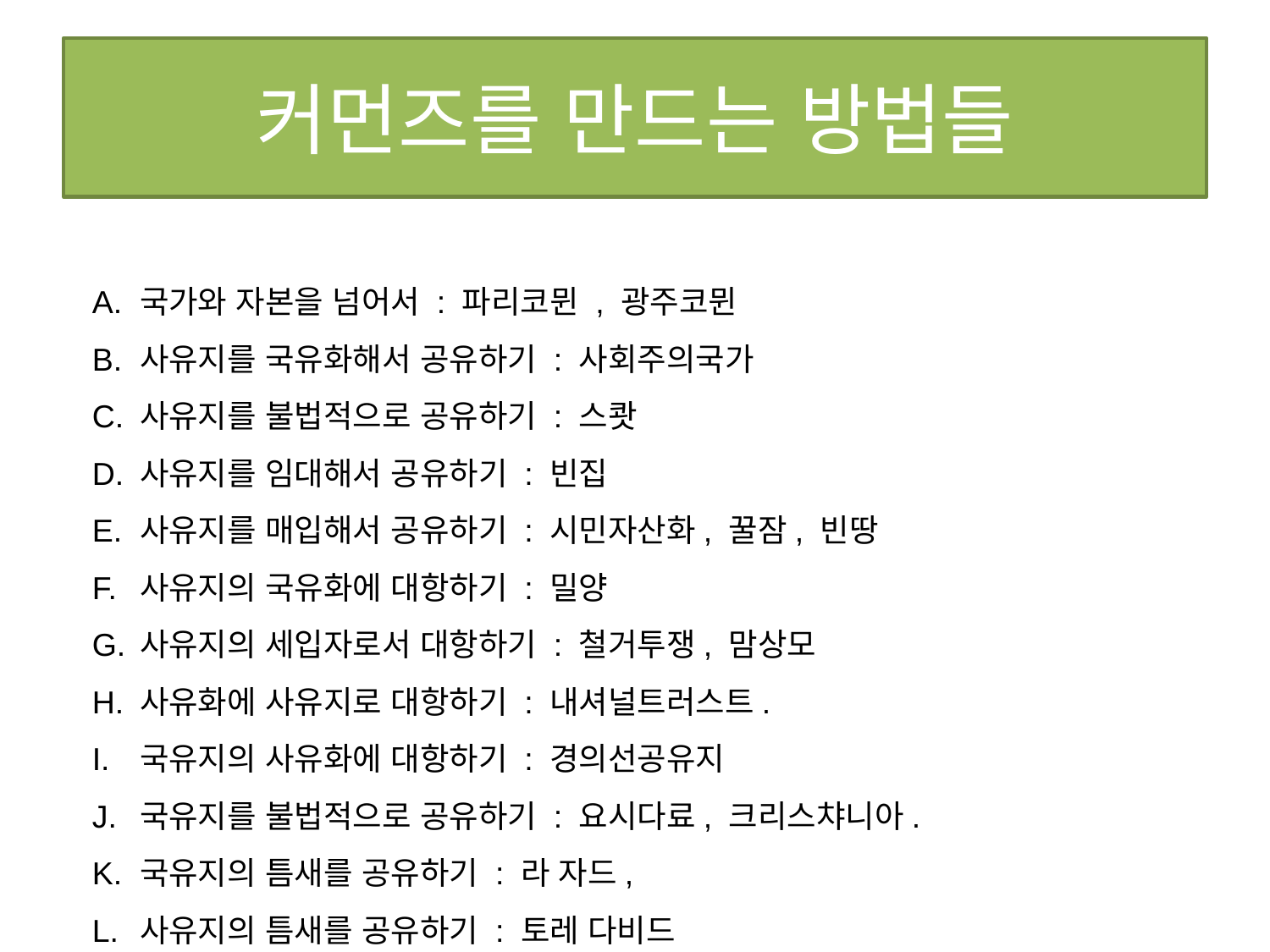

# 커먼즈를 만드는 방법들
국가와 자본을 넘어서 : 파리코뮌 , 광주코뮌
사유지를 국유화해서 공유하기 : 사회주의국가
사유지를 불법적으로 공유하기 : 스쾃
사유지를 임대해서 공유하기 : 빈집
사유지를 매입해서 공유하기 : 시민자산화, 꿀잠, 빈땅
사유지의 국유화에 대항하기 : 밀양
사유지의 세입자로서 대항하기 : 철거투쟁, 맘상모
사유화에 사유지로 대항하기 : 내셔널트러스트.
국유지의 사유화에 대항하기 : 경의선공유지
국유지를 불법적으로 공유하기 : 요시다료, 크리스챠니아.
국유지의 틈새를 공유하기 : 라 자드,
사유지의 틈새를 공유하기 : 토레 다비드